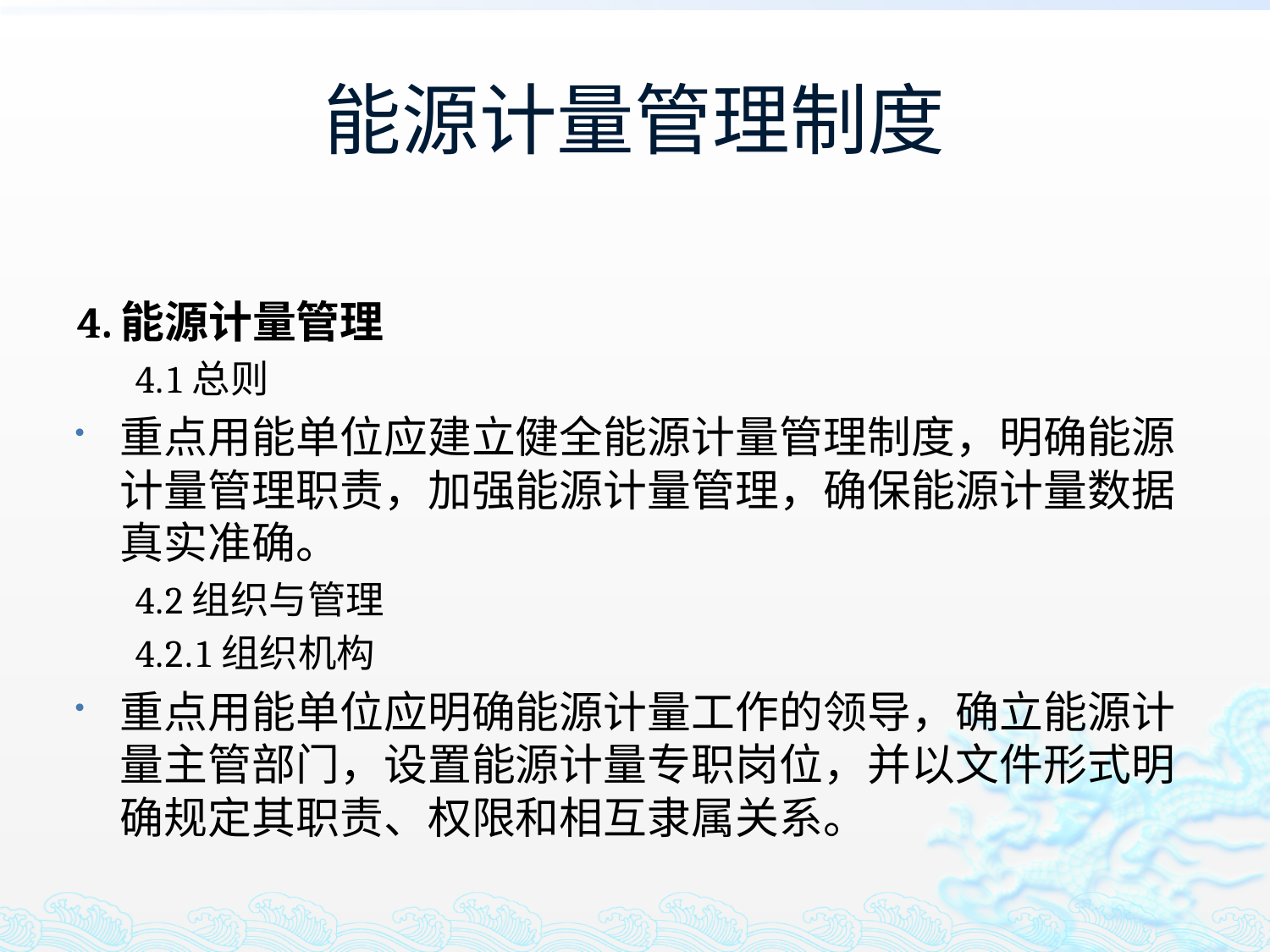

# 能源计量管理制度
4.能源计量管理
4.1总则
重点用能单位应建立健全能源计量管理制度，明确能源计量管理职责，加强能源计量管理，确保能源计量数据真实准确。
4.2组织与管理
4.2.1组织机构
重点用能单位应明确能源计量工作的领导，确立能源计量主管部门，设置能源计量专职岗位，并以文件形式明确规定其职责、权限和相互隶属关系。